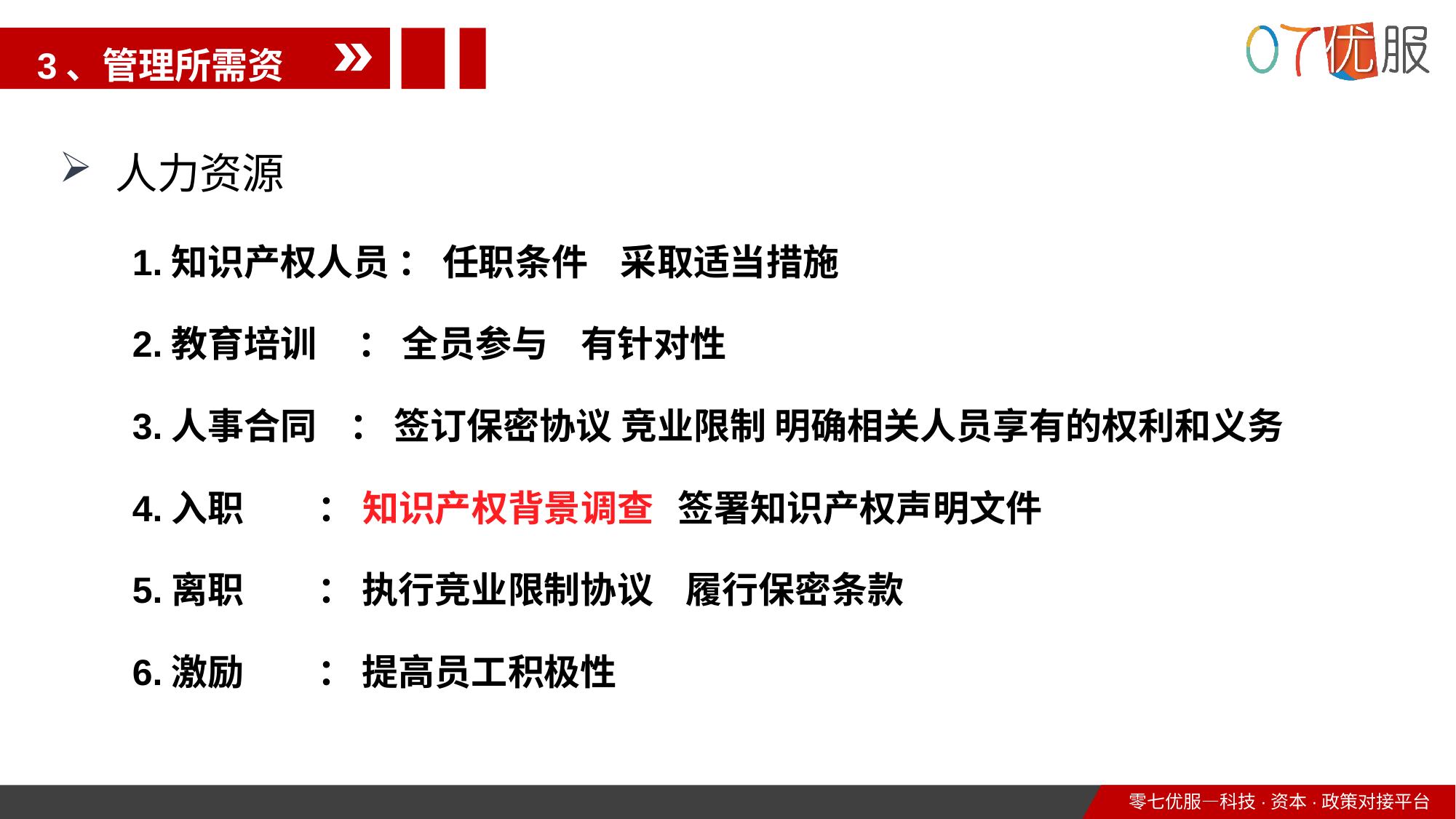

3、管理所需资源
人力资源
1.知识产权人员 ： 任职条件    采取适当措施

2.教育培训     ： 全员参与    有针对性

3.人事合同    ： 签订保密协议 竞业限制 明确相关人员享有的权利和义务

4.入职         ： 知识产权背景调查   签署知识产权声明文件

5.离职         ： 执行竞业限制协议    履行保密条款

6.激励         ： 提高员工积极性